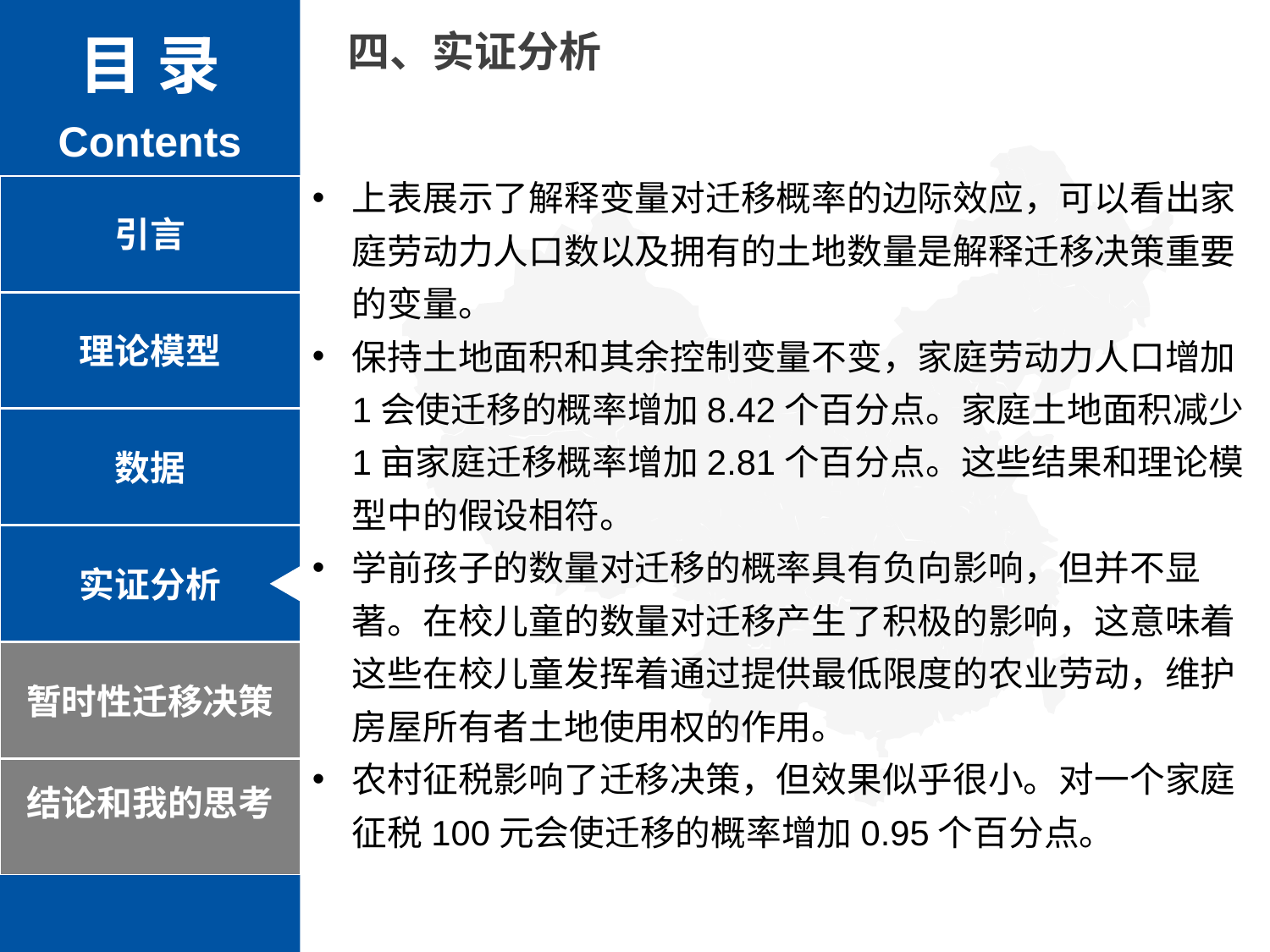

目 录
Contents
四、实证分析

上表展示了解释变量对迁移概率的边际效应，可以看出家庭劳动力人口数以及拥有的土地数量是解释迁移决策重要的变量。
保持土地面积和其余控制变量不变，家庭劳动力人口增加1会使迁移的概率增加8.42个百分点。家庭土地面积减少1亩家庭迁移概率增加2.81个百分点。这些结果和理论模型中的假设相符。
学前孩子的数量对迁移的概率具有负向影响，但并不显著。在校儿童的数量对迁移产生了积极的影响，这意味着这些在校儿童发挥着通过提供最低限度的农业劳动，维护房屋所有者土地使用权的作用。
农村征税影响了迁移决策，但效果似乎很小。对一个家庭征税100元会使迁移的概率增加0.95个百分点。

引言
理论模型
数据
实证分析

暂时性迁移决策
结论和我的思考